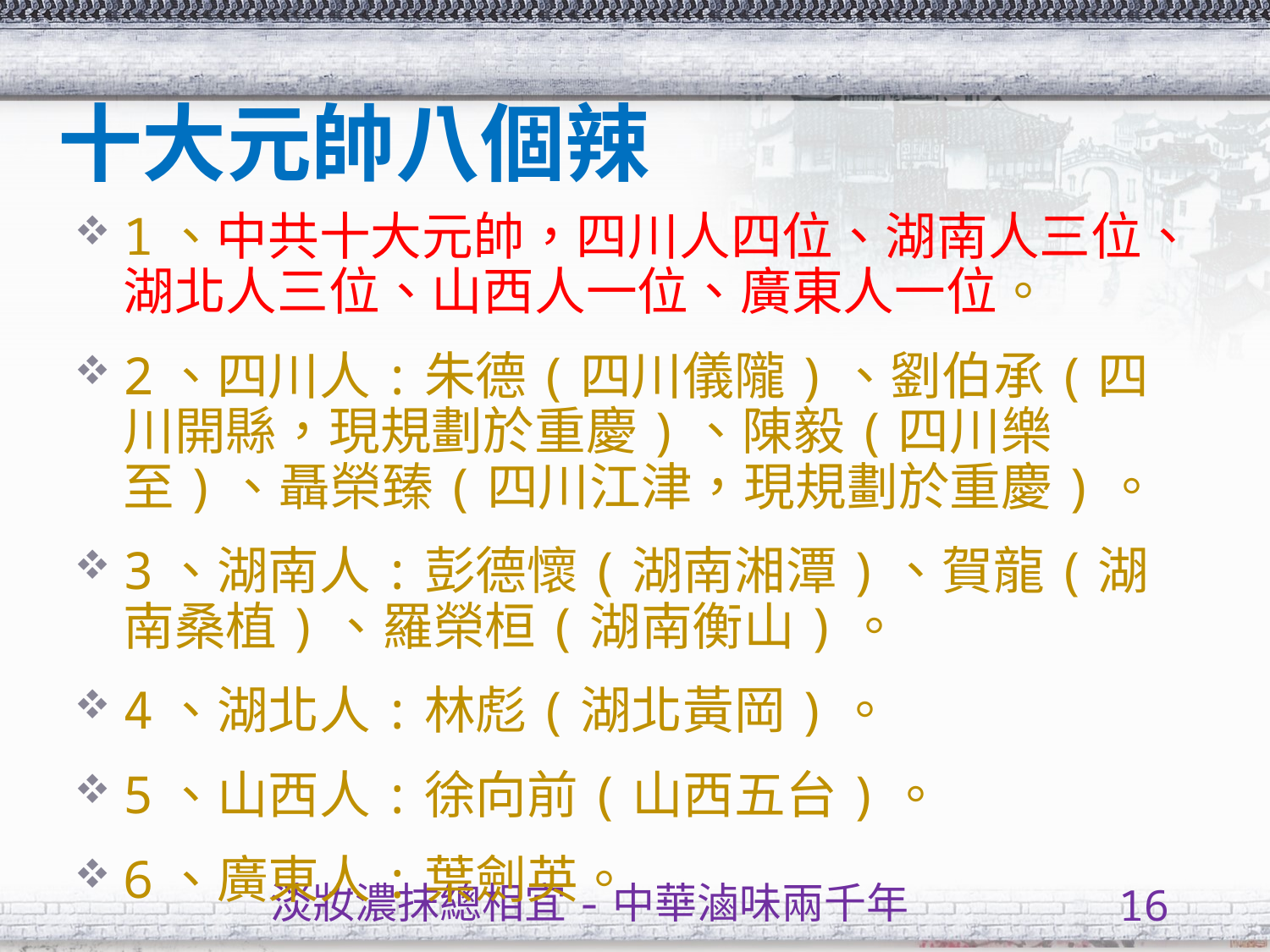

# 十大元帥八個辣
1、中共十大元帥，四川人四位、湖南人三位、湖北人三位、山西人一位、廣東人一位。
2、四川人:朱德(四川儀隴)、劉伯承(四川開縣，現規劃於重慶)、陳毅(四川樂至)、聶榮臻(四川江津，現規劃於重慶)。
3、湖南人:彭德懷(湖南湘潭)、賀龍(湖南桑植)、羅榮桓(湖南衡山)。
4、湖北人:林彪(湖北黃岡)。
5、山西人:徐向前(山西五台)。
6、廣東人:葉劍英。
淡妝濃抹總相宜-中華滷味兩千年
16